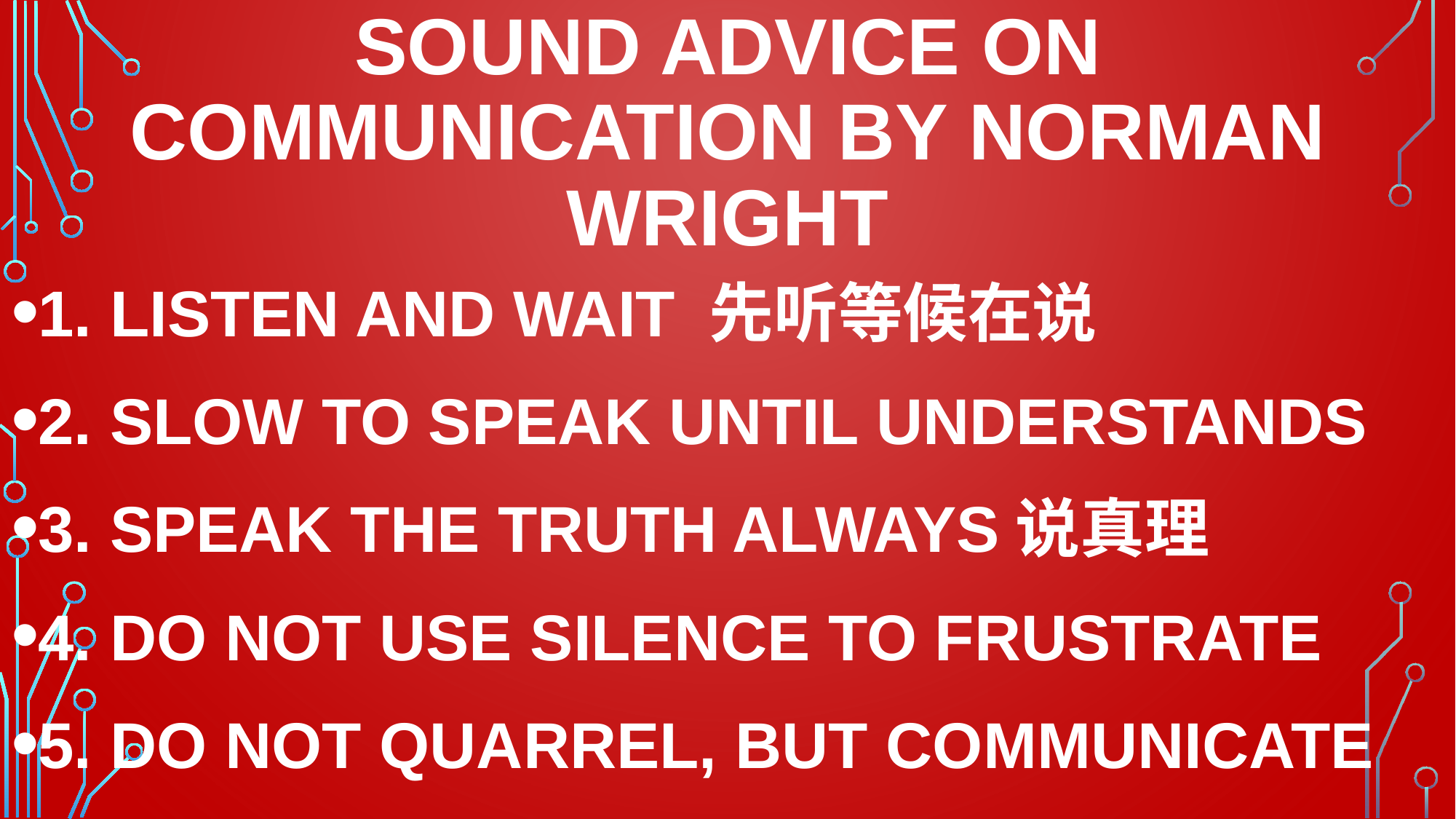

# SOUND ADVICE ON COMMUNICATION BY NORMAN WRIGHT
1. LISTEN AND WAIT 先听等候在说
2. SLOW TO SPEAK UNTIL UNDERSTANDS
3. SPEAK THE TRUTH ALWAYS说真理
4. DO NOT USE SILENCE TO FRUSTRATE
5. DO NOT QUARREL, BUT COMMUNICATE